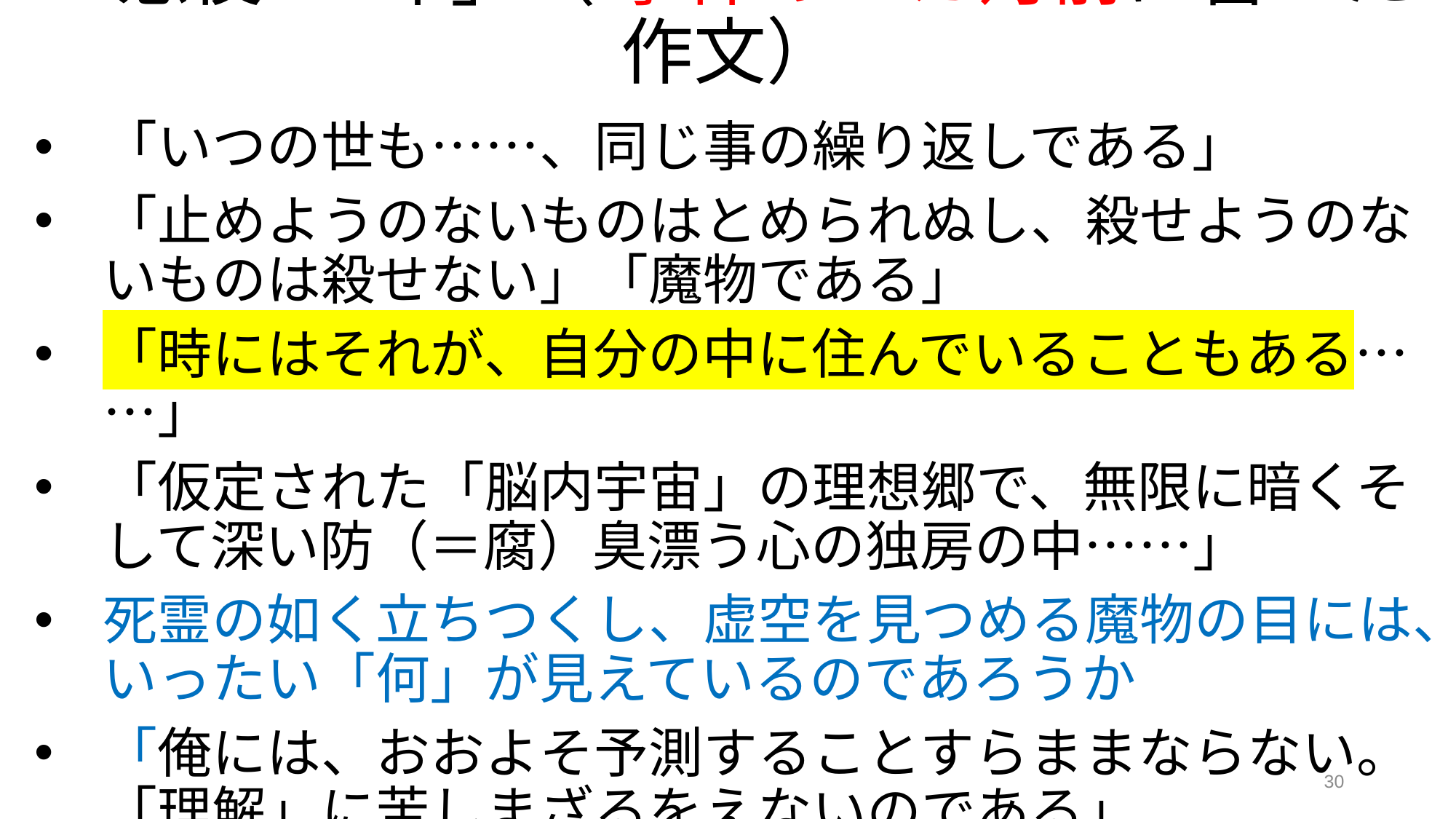

# 「懲役13年」（ 事件の1カ月前に書いた作文）
「いつの世も……、同じ事の繰り返しである」
「止めようのないものはとめられぬし、殺せようのないものは殺せない」「魔物である」
「時にはそれが、自分の中に住んでいることもある……」
「仮定された「脳内宇宙」の理想郷で、無限に暗くそして深い防（＝腐）臭漂う心の独房の中……」
死霊の如く立ちつくし、虚空を見つめる魔物の目には、いったい「何」が見えているのであろうか
「俺には、おおよそ予測することすらままならない。「理解」に苦しまざるをえないのである」
30